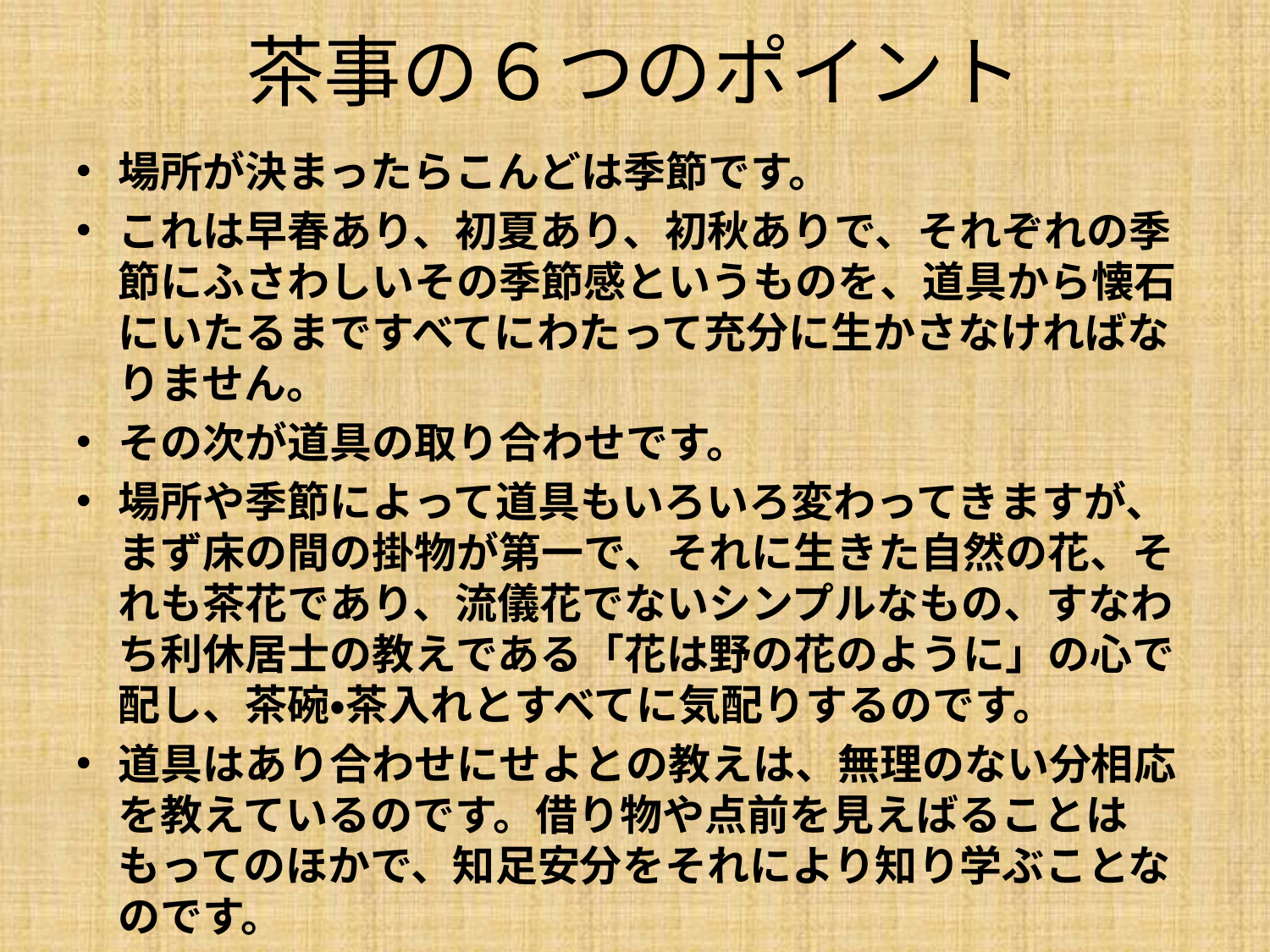

# 茶事の６つのポイント
場所が決まったらこんどは季節です。
これは早春あり、初夏あり、初秋ありで、それぞれの季節にふさわしいその季節感というものを、道具から懐石にいたるまですべてにわたって充分に生かさなければなりません。
その次が道具の取り合わせです。
場所や季節によって道具もいろいろ変わってきますが、まず床の間の掛物が第一で、それに生きた自然の花、それも茶花であり、流儀花でないシンプルなもの、すなわち利休居士の教えである「花は野の花のように」の心で配し、茶碗・茶入れとすべてに気配りするのです。
道具はあり合わせにせよとの教えは、無理のない分相応を教えているのです。借り物や点前を見えばることはもってのほかで、知足安分をそれにより知り学ぶことなのです。